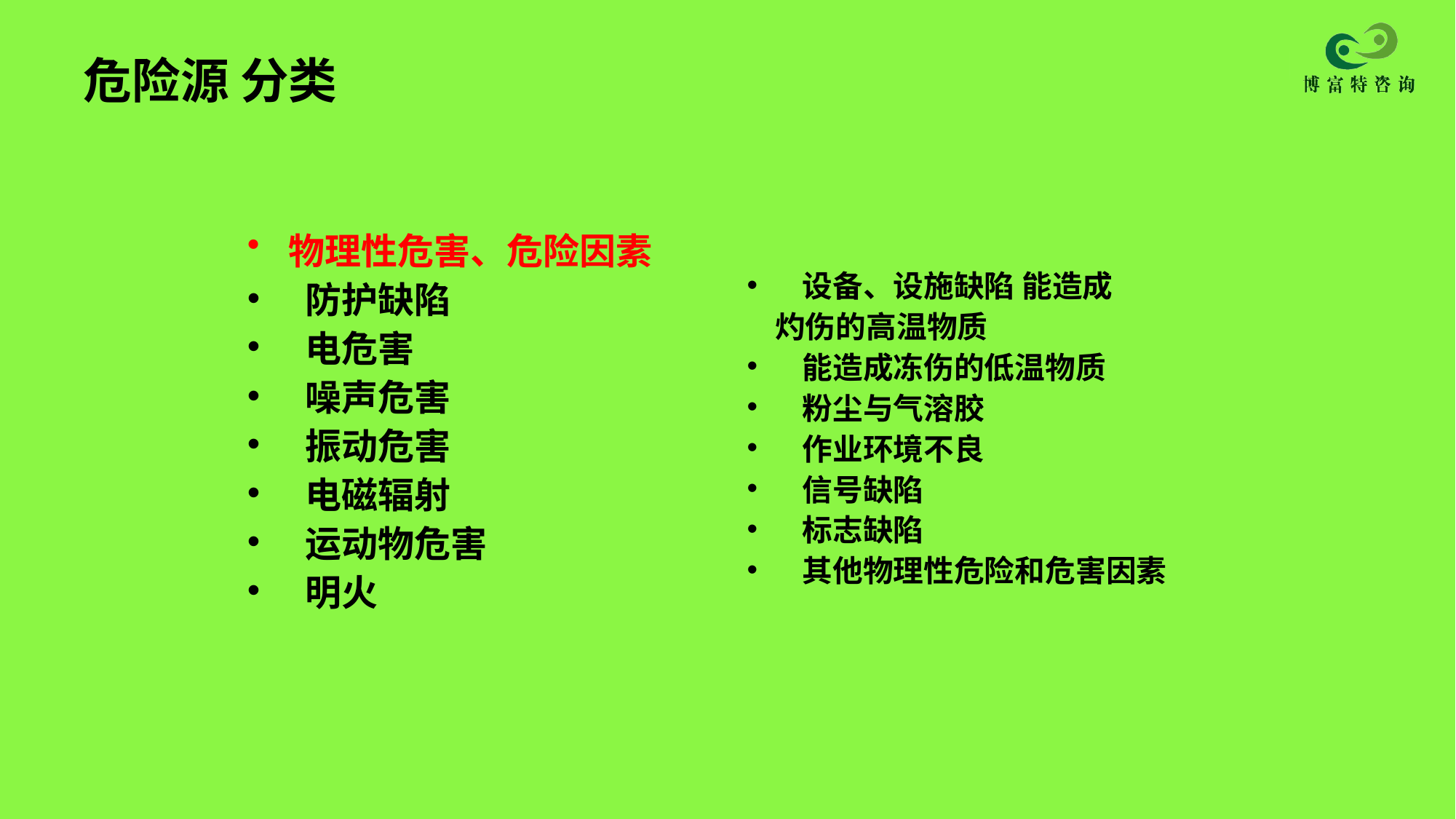

# 危险源 分类

物理性危害、危险因素
 防护缺陷
 电危害
 噪声危害
 振动危害
 电磁辐射
 运动物危害
 明火

 设备、设施缺陷 能造成
   灼伤的高温物质
 能造成冻伤的低温物质
 粉尘与气溶胶
 作业环境不良
 信号缺陷
 标志缺陷
 其他物理性危险和危害因素